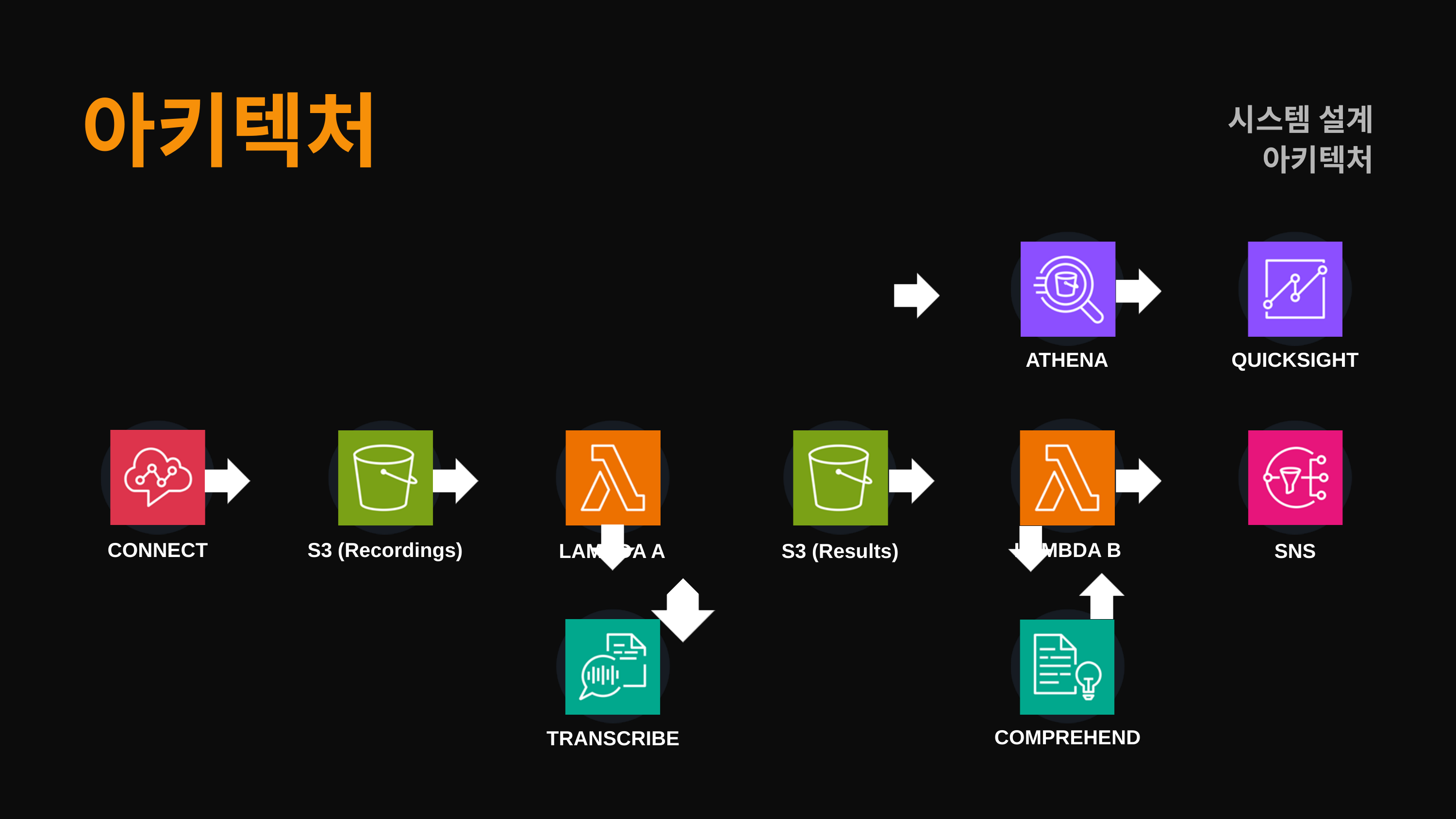

아키텍처
시스템 설계

아키텍처

ATHENA
QUICKSIGHT

CONNECT
S3 (Recordings)
LAMBDA B
LAMBDA A
S3 (Results)
SNS

COMPREHEND
TRANSCRIBE